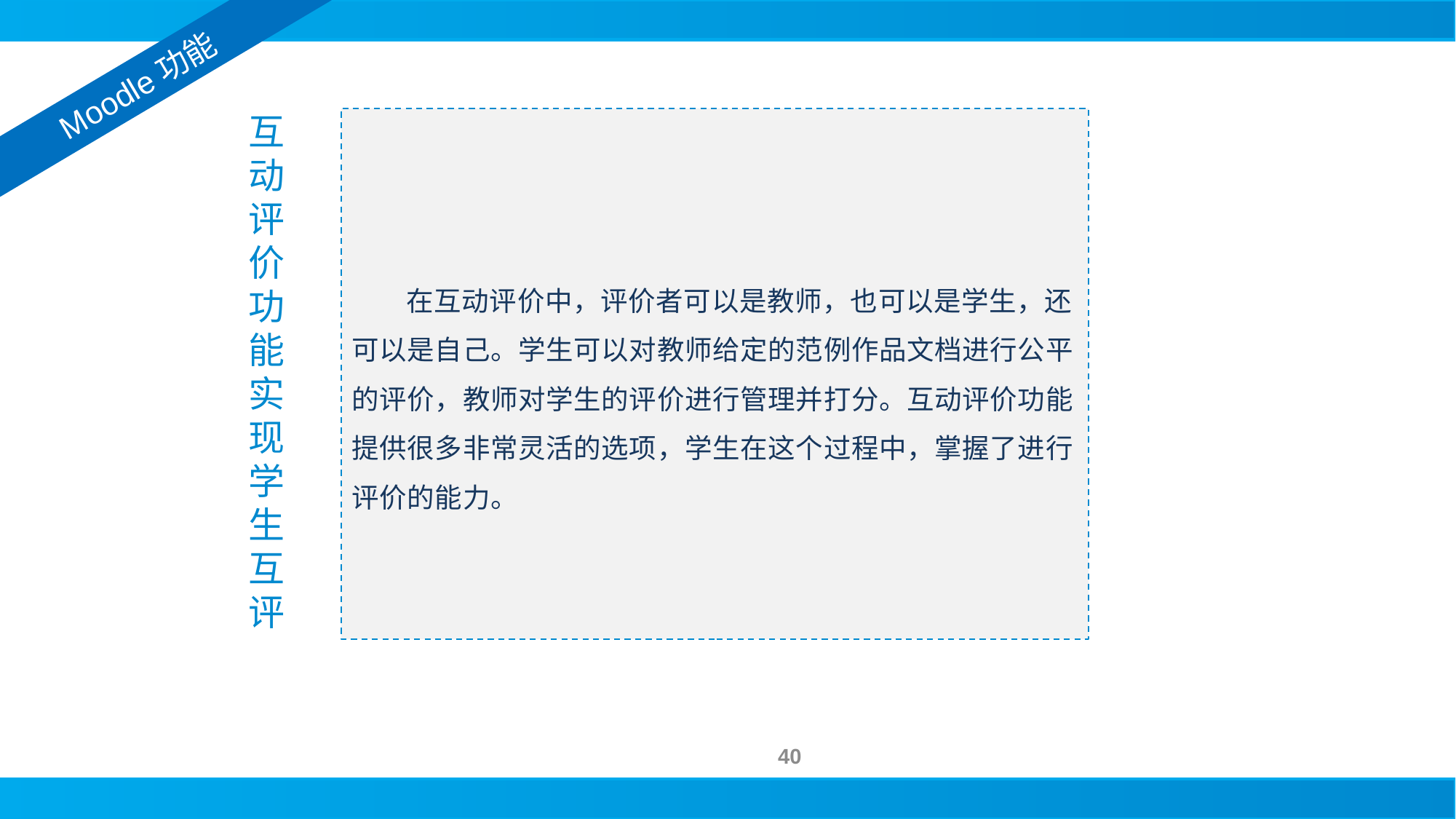

Moodle功能
互动评价功能实现学生互评

在互动评价中，评价者可以是教师，也可以是学生，还可以是自己。学生可以对教师给定的范例作品文档进行公平的评价，教师对学生的评价进行管理并打分。互动评价功能提供很多非常灵活的选项，学生在这个过程中，掌握了进行评价的能力。
# Moodle应用于网络教学的功能实现模式
40